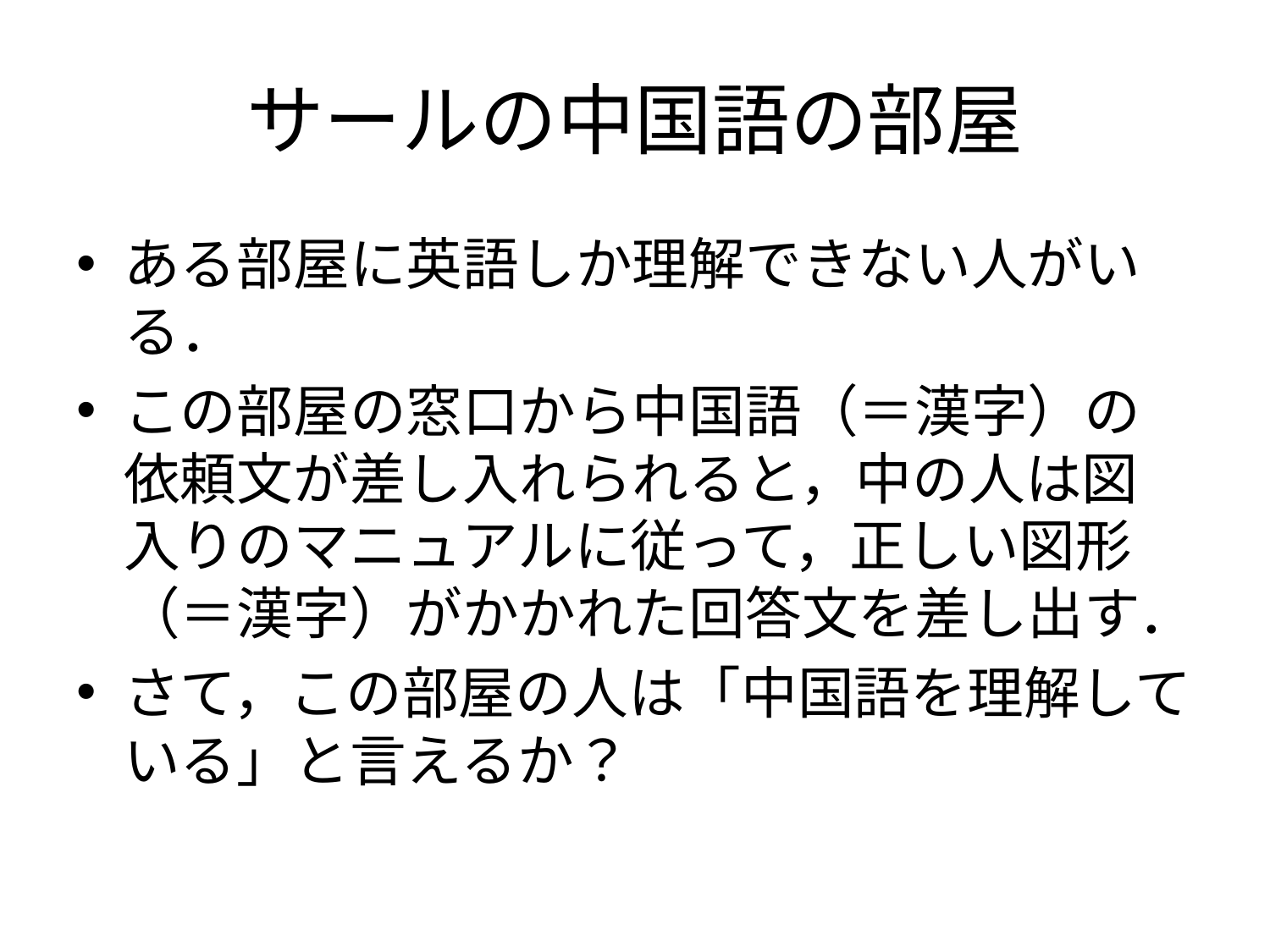

# サールの中国語の部屋
ある部屋に英語しか理解できない人がいる．
この部屋の窓口から中国語（＝漢字）の依頼文が差し入れられると，中の人は図入りのマニュアルに従って，正しい図形（＝漢字）がかかれた回答文を差し出す．
さて，この部屋の人は「中国語を理解している」と言えるか？